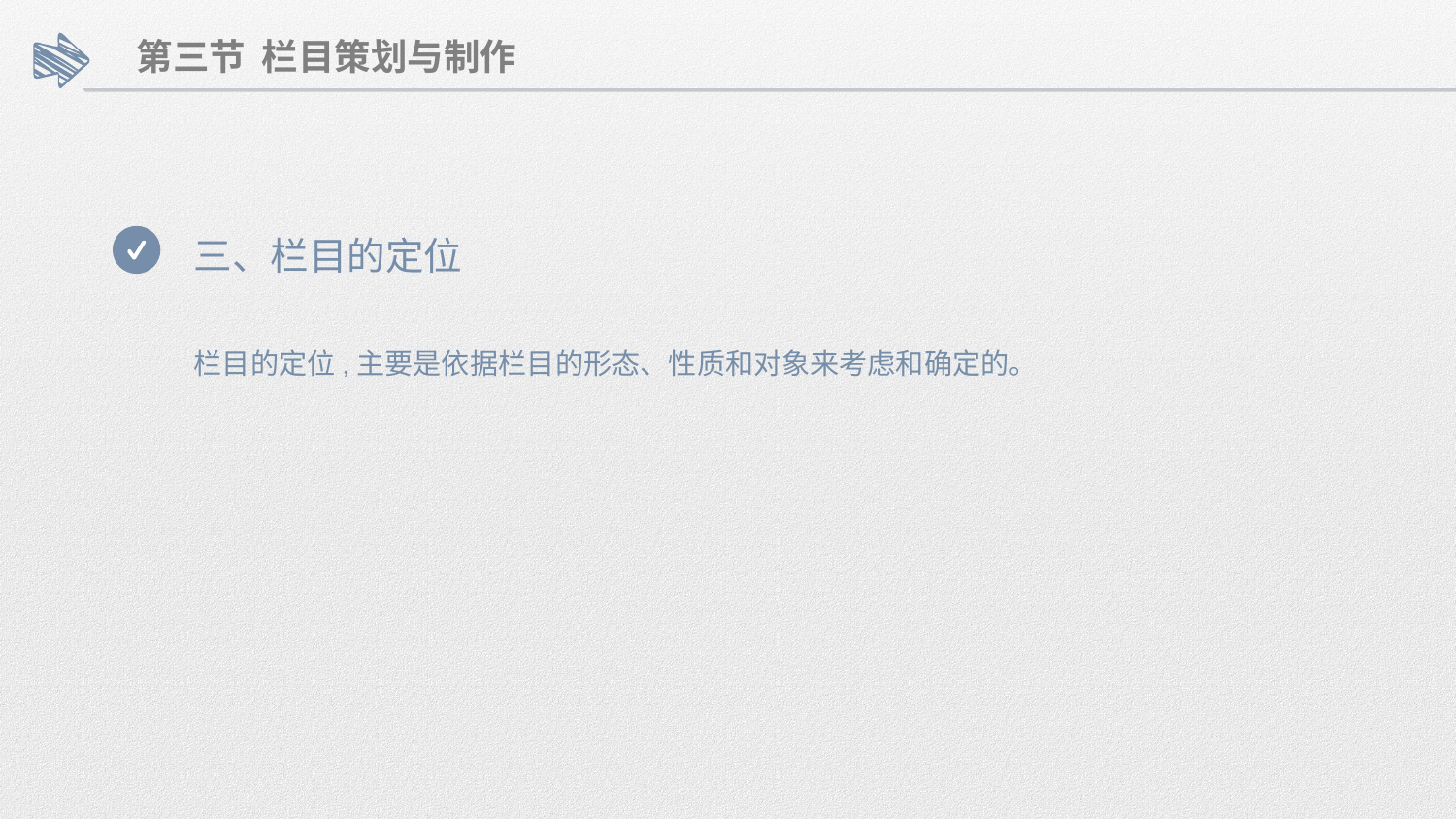

第三节  栏目策划与制作
三、栏目的定位

栏目的定位,主要是依据栏目的形态、性质和对象来考虑和确定的。